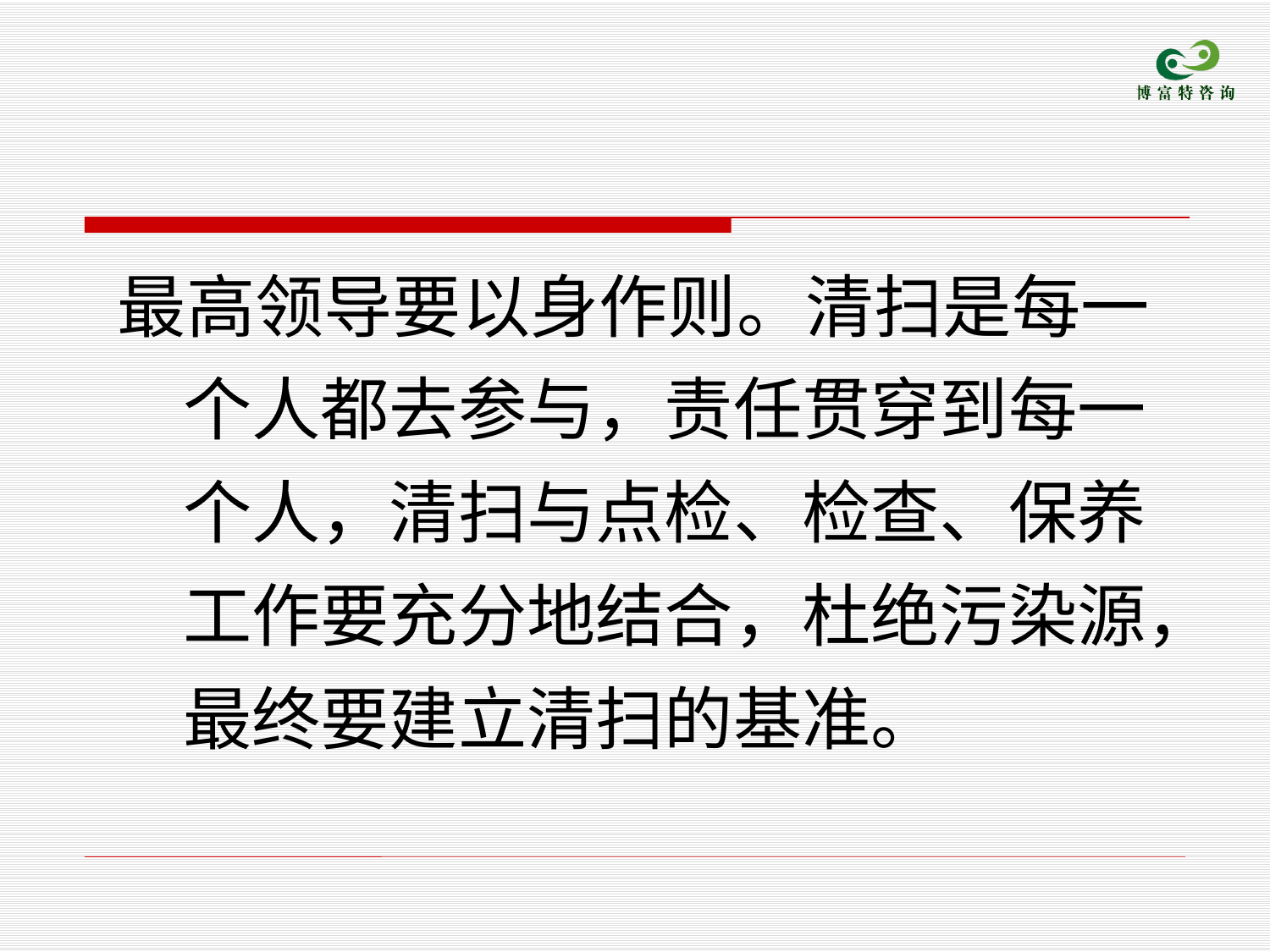

最高领导要以身作则。清扫是每一个人都去参与，责任贯穿到每一个人，清扫与点检、检查、保养工作要充分地结合，杜绝污染源，最终要建立清扫的基准。
182